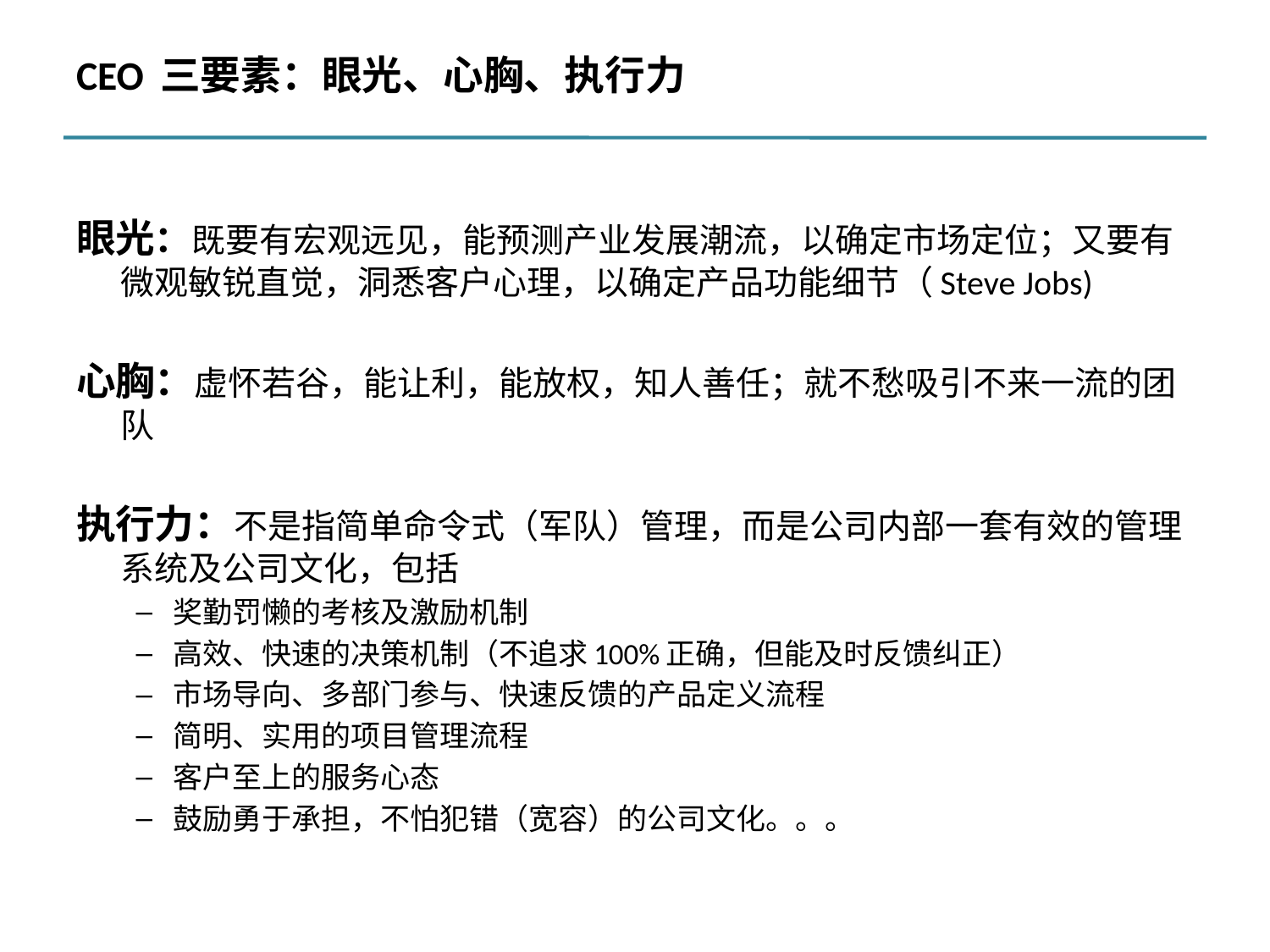

# CEO 三要素：眼光、心胸、执行力

眼光：既要有宏观远见，能预测产业发展潮流，以确定市场定位；又要有微观敏锐直觉，洞悉客户心理，以确定产品功能细节（Steve Jobs)

心胸：虚怀若谷，能让利，能放权，知人善任；就不愁吸引不来一流的团队

执行力：不是指简单命令式（军队）管理，而是公司内部一套有效的管理系统及公司文化，包括
奖勤罚懒的考核及激励机制
高效、快速的决策机制（不追求100%正确，但能及时反馈纠正）
市场导向、多部门参与、快速反馈的产品定义流程
简明、实用的项目管理流程
客户至上的服务心态
鼓励勇于承担，不怕犯错（宽容）的公司文化。。。